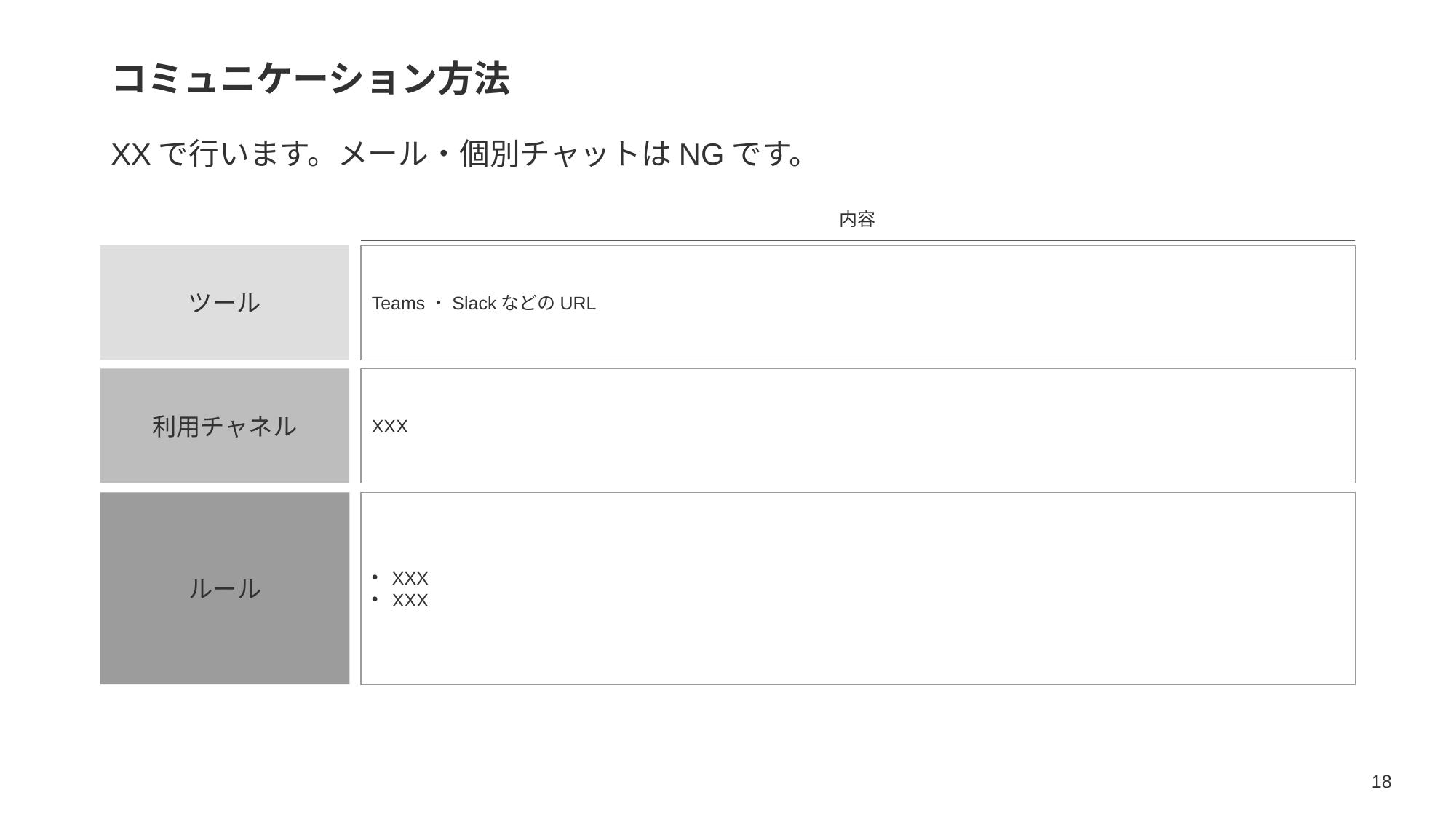

# コミュニケーション方法
XXで行います。メール・個別チャットはNGです。
内容
Teams・SlackなどのURL
ツール
利用チャネル
XXX
ルール
XXX
XXX
18